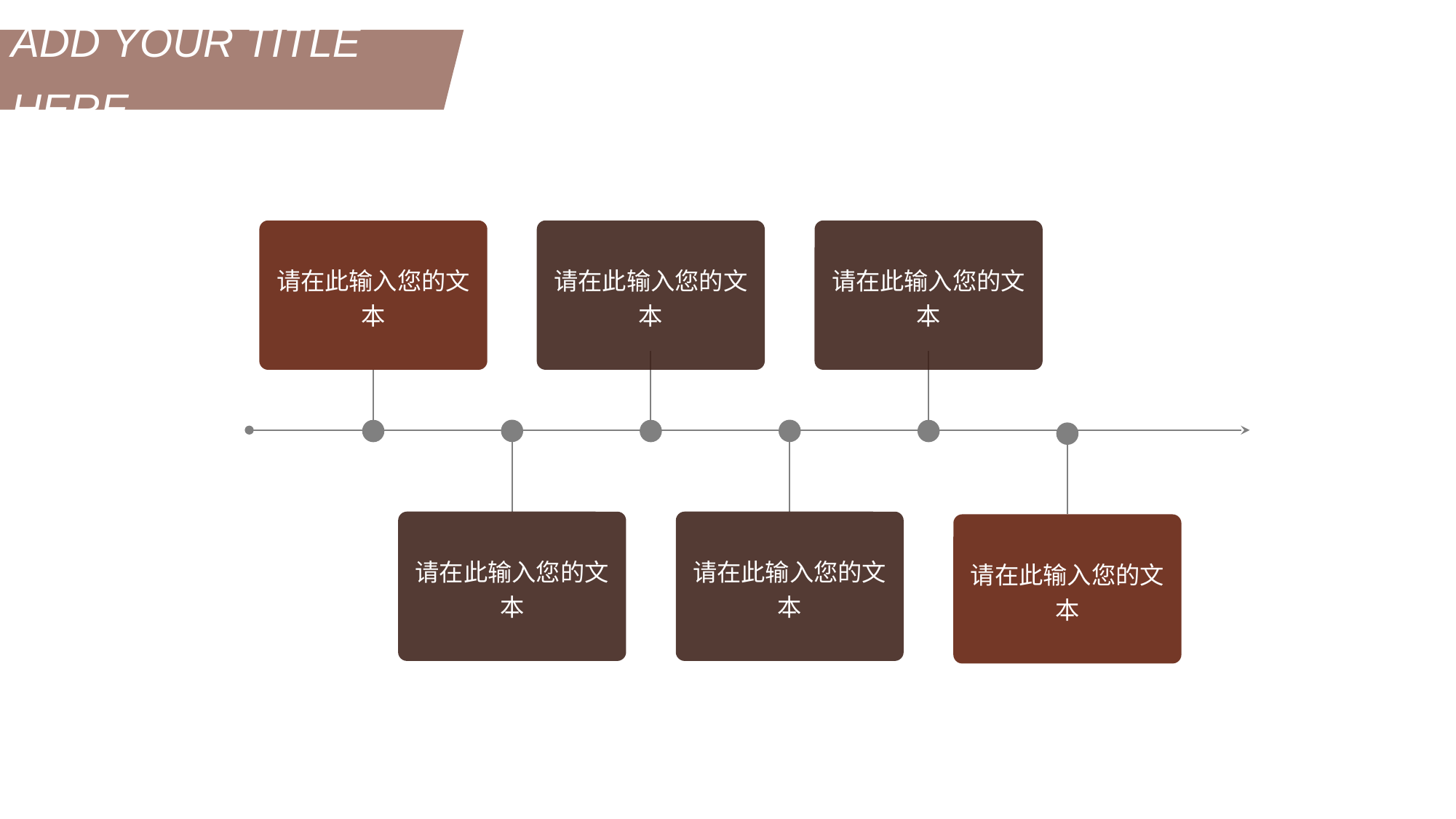

ADD YOUR TITLE HERE
请在此输入您的文本
请在此输入您的文本
请在此输入您的文本

请在此输入您的文本
请在此输入您的文本
请在此输入您的文本